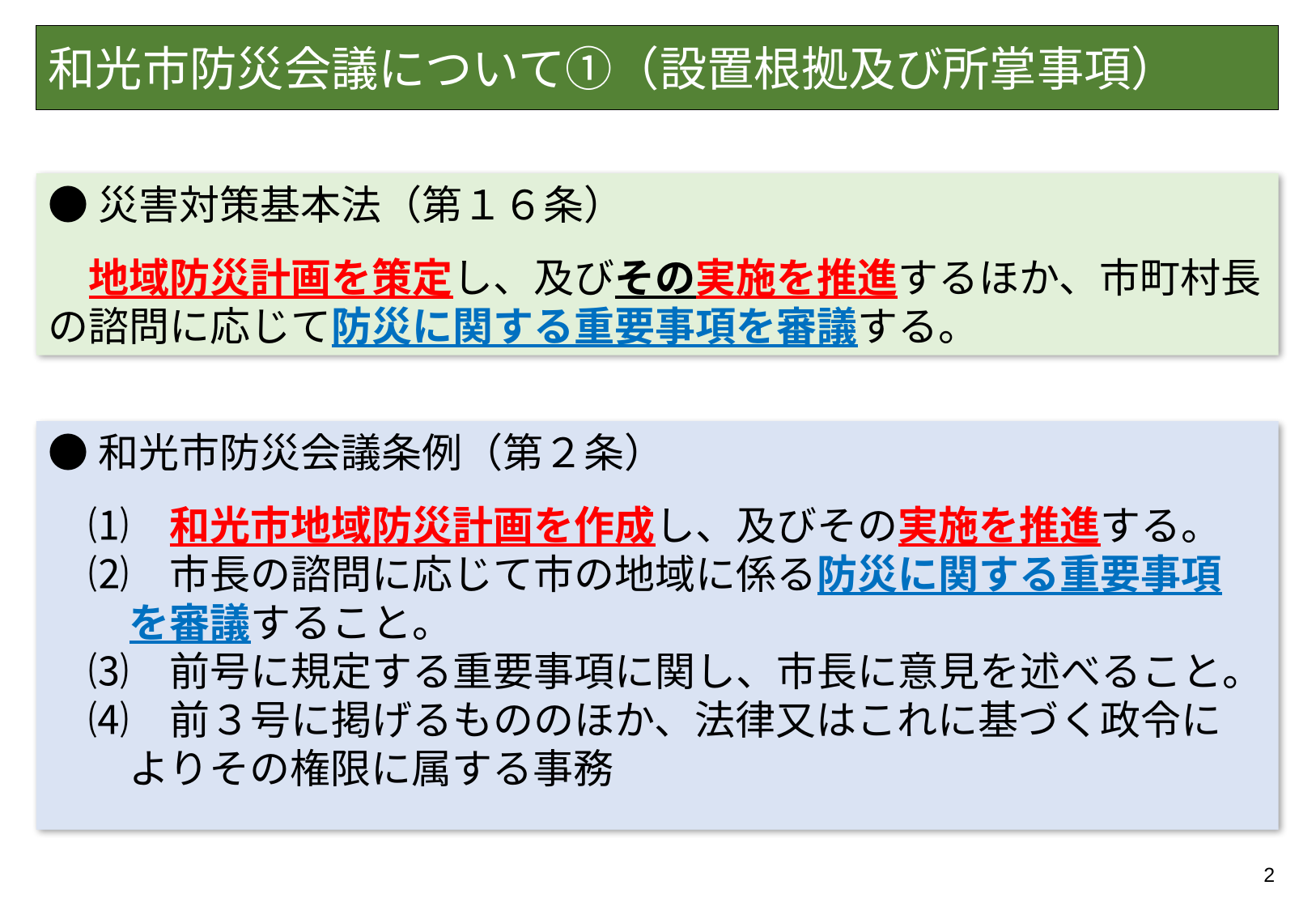

# 和光市防災会議について①（設置根拠及び所掌事項）
●災害対策基本法（第１６条）

　地域防災計画を策定し、及びその実施を推進するほか、市町村長の諮問に応じて防災に関する重要事項を審議する。
●和光市防災会議条例（第２条）

　⑴　和光市地域防災計画を作成し、及びその実施を推進する。
　⑵　市長の諮問に応じて市の地域に係る防災に関する重要事項
　　を審議すること。
　⑶　前号に規定する重要事項に関し、市長に意見を述べること。
　⑷　前３号に掲げるもののほか、法律又はこれに基づく政令に
　　よりその権限に属する事務

2